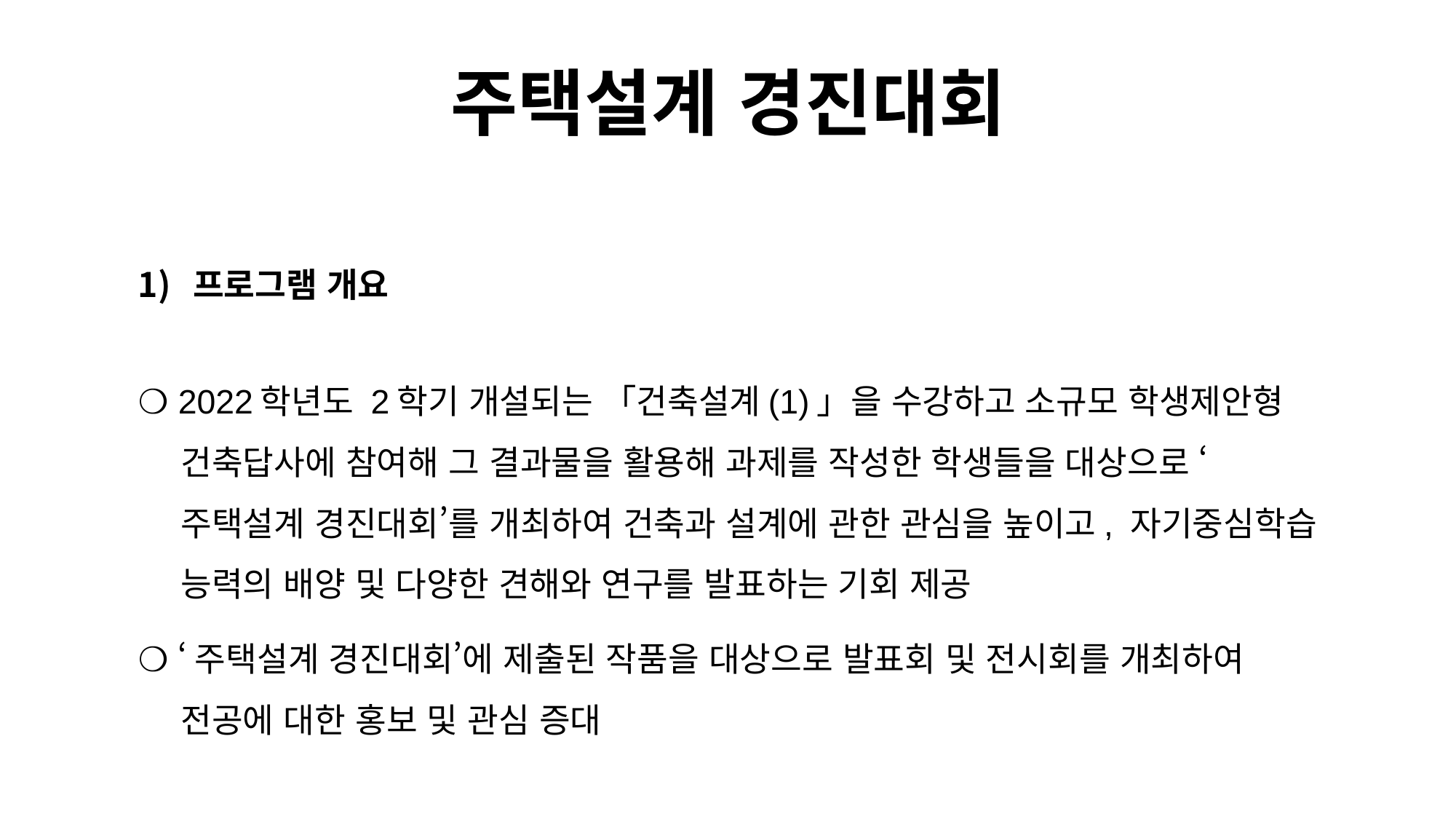

# 주택설계 경진대회
프로그램 개요

❍ 2022학년도 2학기 개설되는 「건축설계(1)」을 수강하고 소규모 학생제안형 건축답사에 참여해 그 결과물을 활용해 과제를 작성한 학생들을 대상으로 ‘주택설계 경진대회’를 개최하여 건축과 설계에 관한 관심을 높이고, 자기중심학습 능력의 배양 및 다양한 견해와 연구를 발표하는 기회 제공
❍ ‘주택설계 경진대회’에 제출된 작품을 대상으로 발표회 및 전시회를 개최하여 전공에 대한 홍보 및 관심 증대